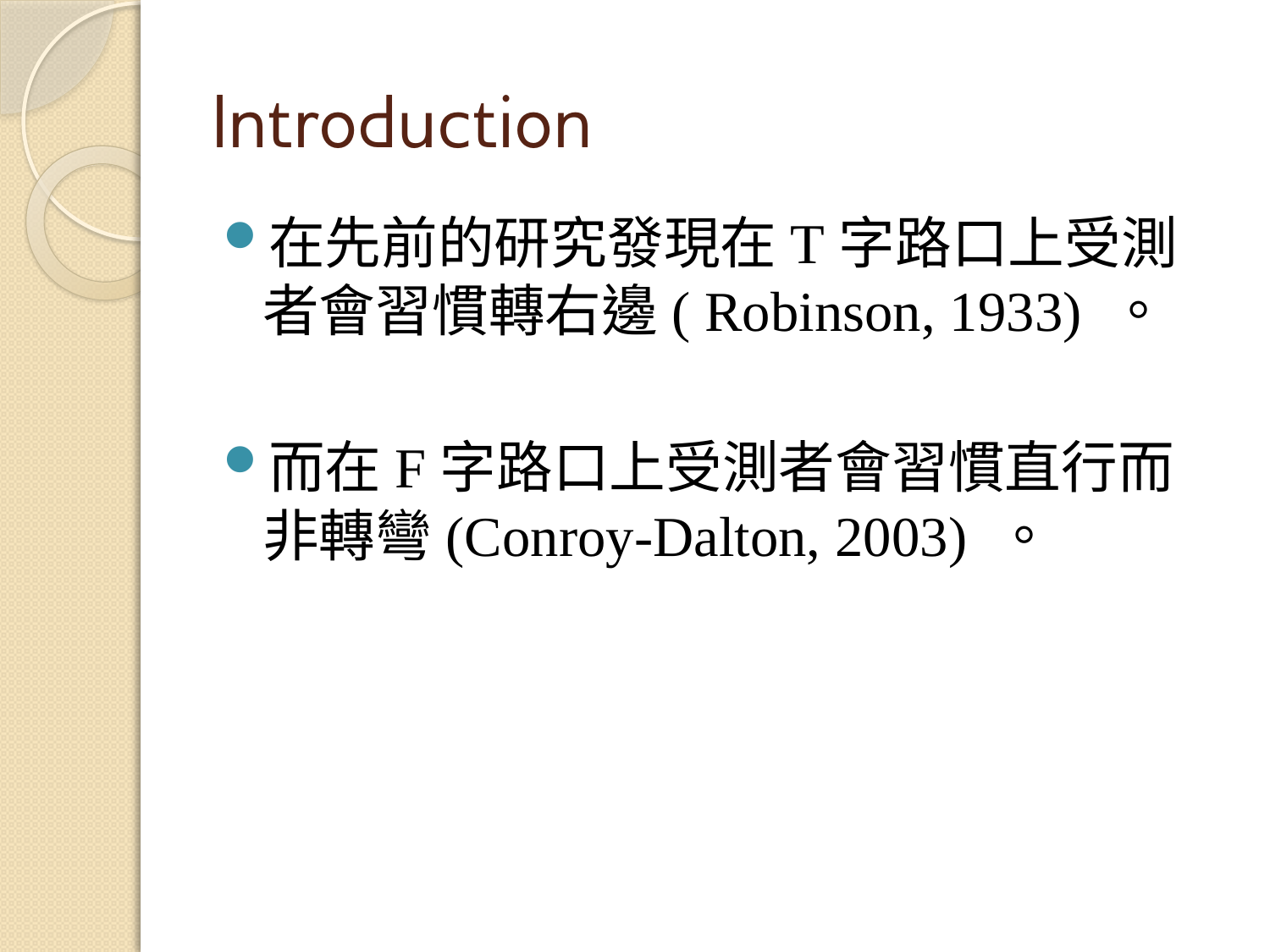

# Introduction
在先前的研究發現在T字路口上受測者會習慣轉右邊( Robinson, 1933) 。

而在F字路口上受測者會習慣直行而非轉彎(Conroy-Dalton, 2003) 。